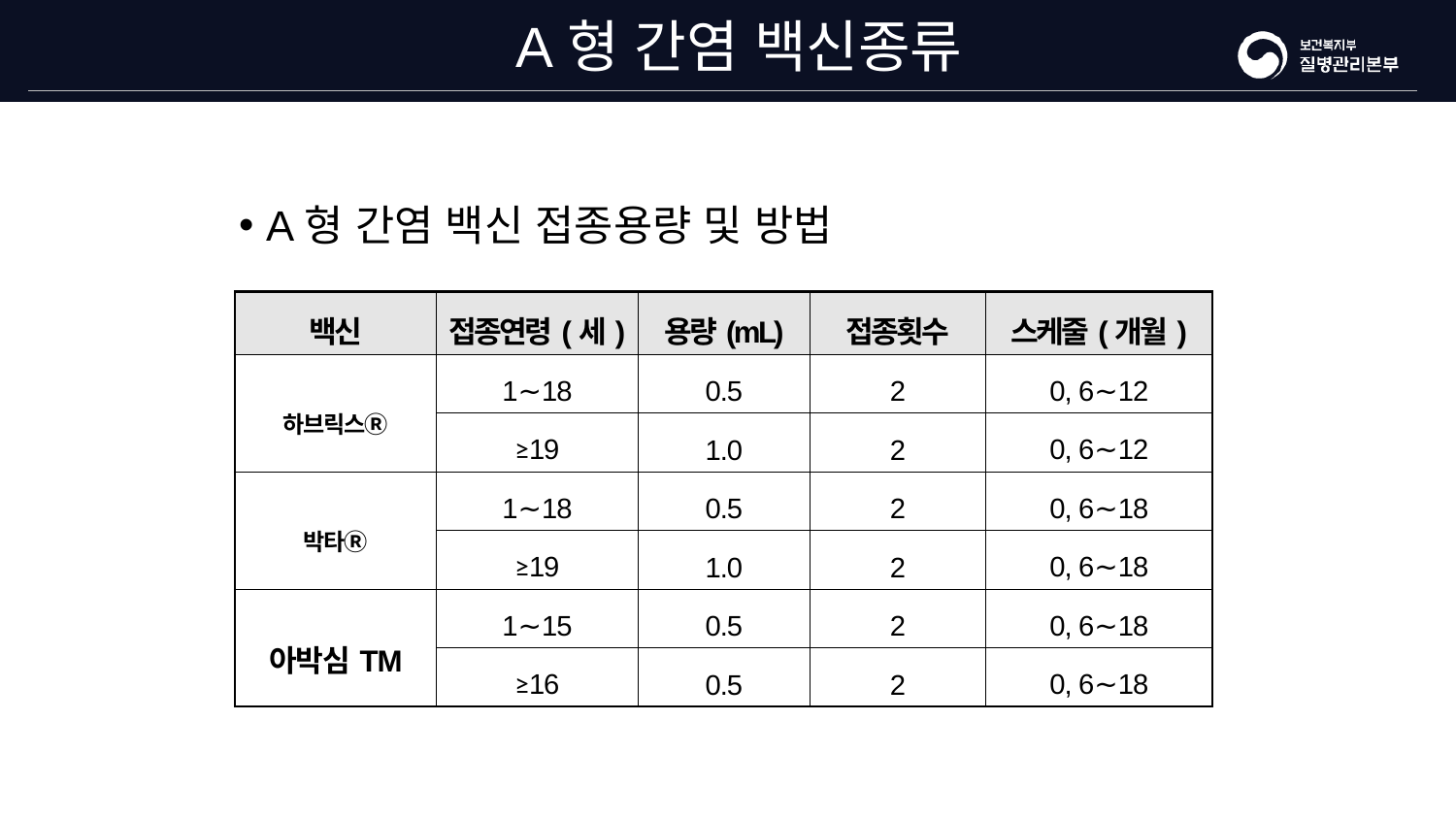

# A형 간염 백신종류
A형 간염 백신 접종용량 및 방법
| 백신 | 접종연령(세) | 용량(mL) | 접종횟수 | 스케줄(개월) |
| --- | --- | --- | --- | --- |
| 하브릭스Ⓡ | 1∼18 | 0.5 | 2 | 0, 6∼12 |
|  | ≥19 | 1.0 | 2 | 0, 6∼12 |
| 박타Ⓡ | 1∼18 | 0.5 | 2 | 0, 6∼18 |
|  | ≥19 | 1.0 | 2 | 0, 6∼18 |
| 아박심TM | 1∼15 | 0.5 | 2 | 0, 6∼18 |
|  | ≥16 | 0.5 | 2 | 0, 6∼18 |